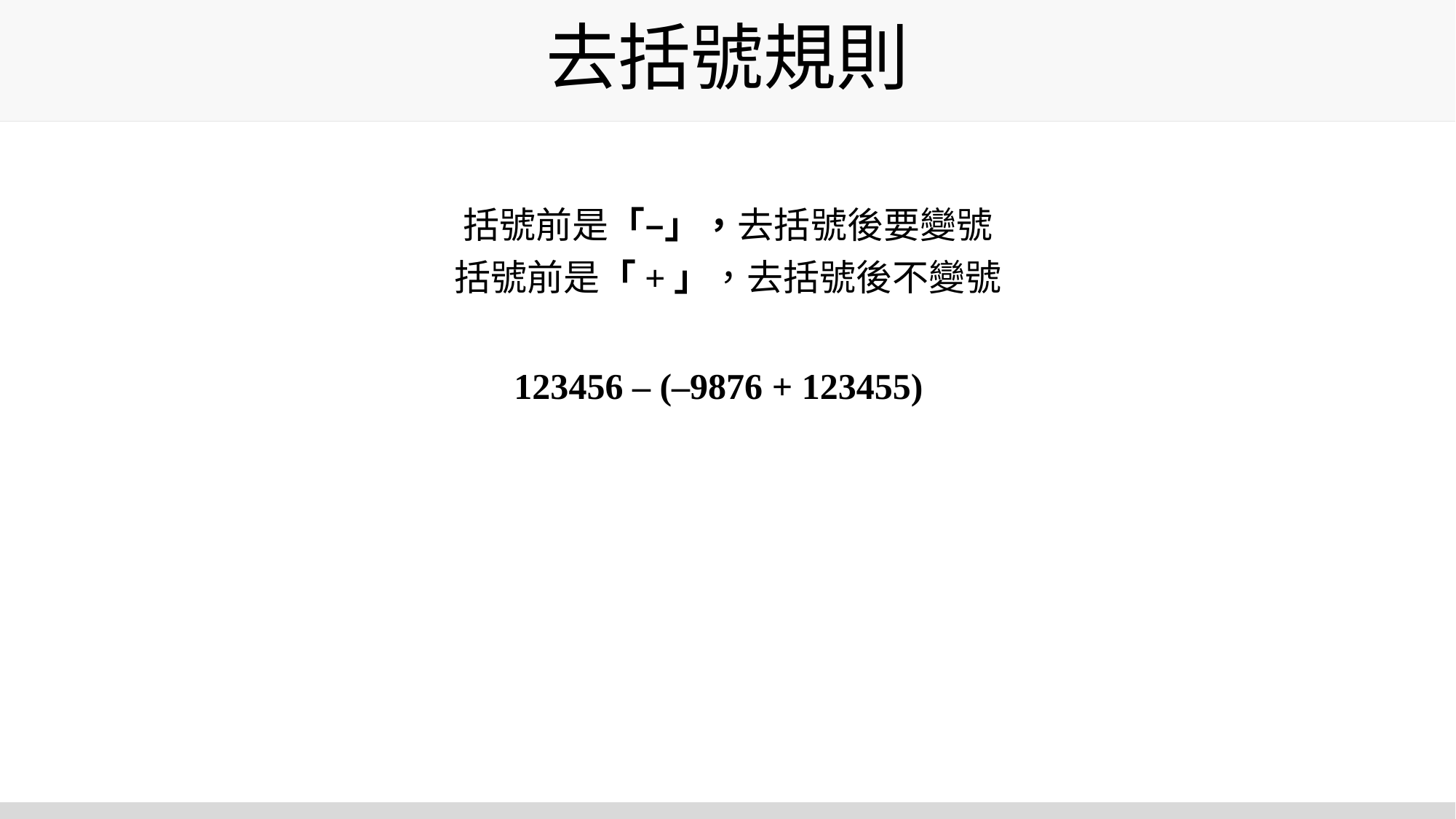

# 去括號規則
括號前是「–」，去括號後要變號
括號前是「+」，去括號後不變號
123456 – (–9876 + 123455)